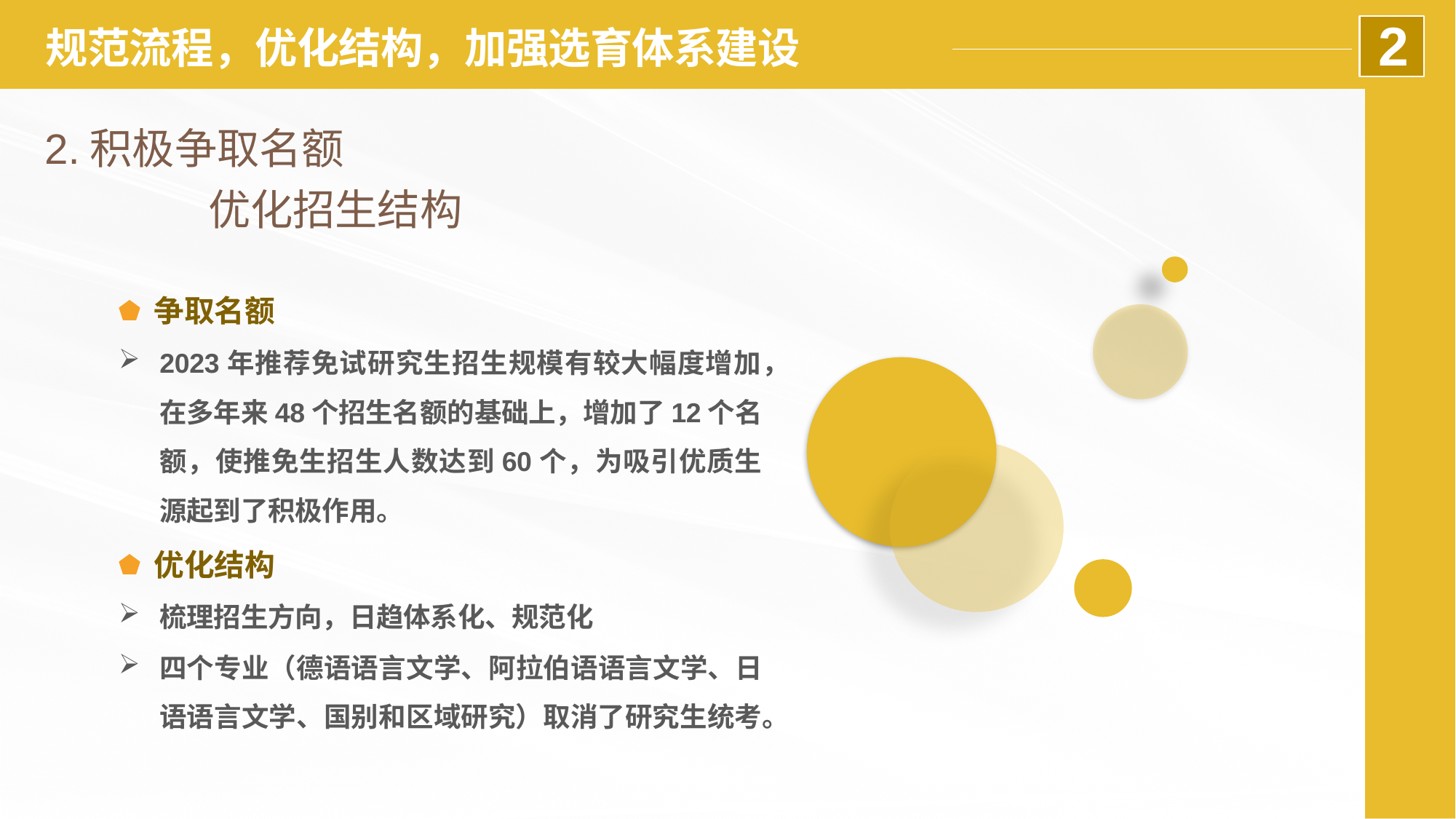

2
规范流程，优化结构，加强选育体系建设

2.积极争取名额
优化招生结构

 争取名额
2023年推荐免试研究生招生规模有较大幅度增加，在多年来48个招生名额的基础上，增加了12个名额，使推免生招生人数达到60个，为吸引优质生源起到了积极作用。
 优化结构
梳理招生方向，日趋体系化、规范化
四个专业（德语语言文学、阿拉伯语语言文学、日语语言文学、国别和区域研究）取消了研究生统考。